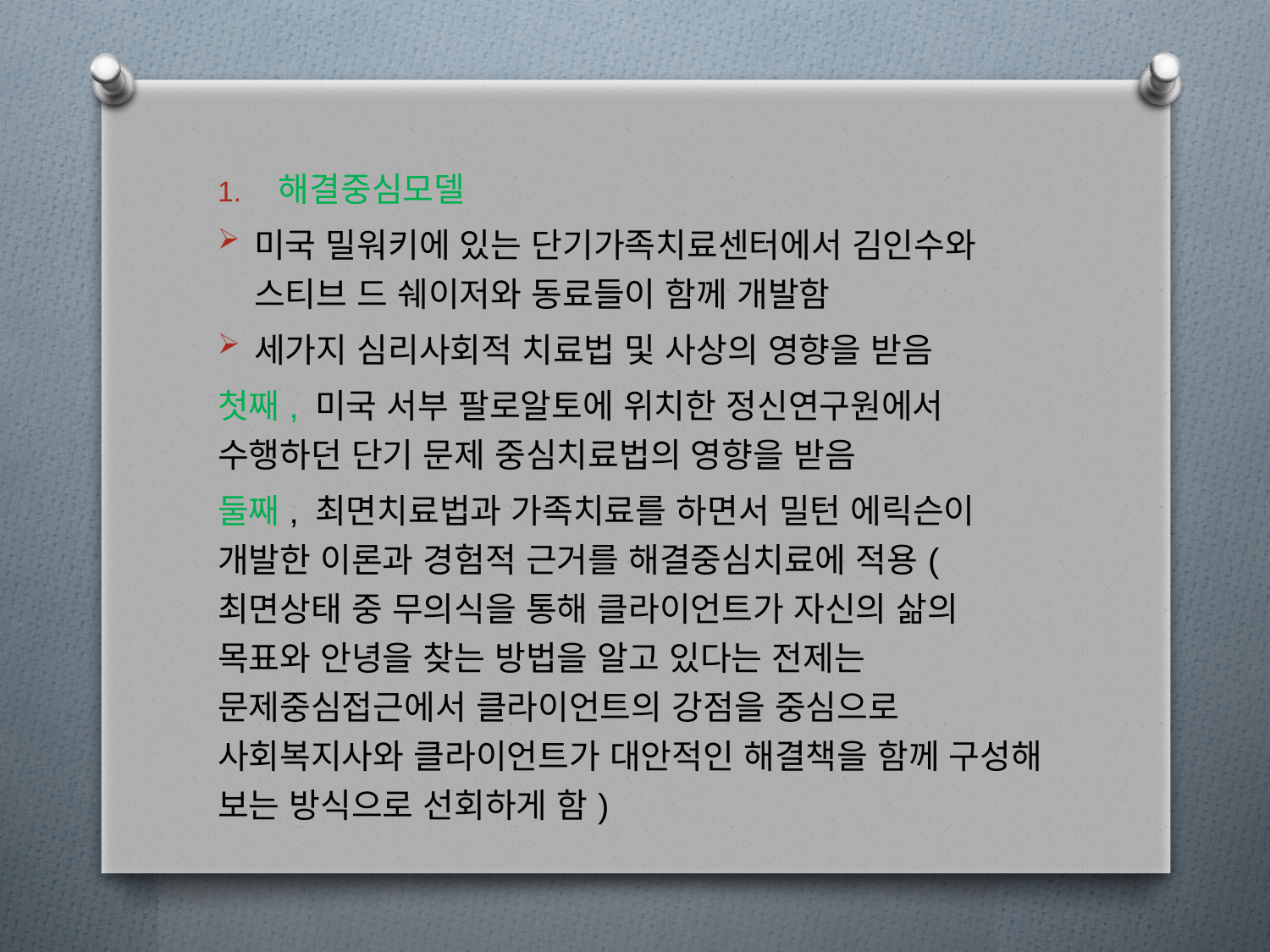

해결중심모델
미국 밀워키에 있는 단기가족치료센터에서 김인수와 스티브 드 쉐이저와 동료들이 함께 개발함
세가지 심리사회적 치료법 및 사상의 영향을 받음
첫째, 미국 서부 팔로알토에 위치한 정신연구원에서 수행하던 단기 문제 중심치료법의 영향을 받음
둘째, 최면치료법과 가족치료를 하면서 밀턴 에릭슨이 개발한 이론과 경험적 근거를 해결중심치료에 적용(최면상태 중 무의식을 통해 클라이언트가 자신의 삶의 목표와 안녕을 찾는 방법을 알고 있다는 전제는 문제중심접근에서 클라이언트의 강점을 중심으로 사회복지사와 클라이언트가 대안적인 해결책을 함께 구성해 보는 방식으로 선회하게 함)